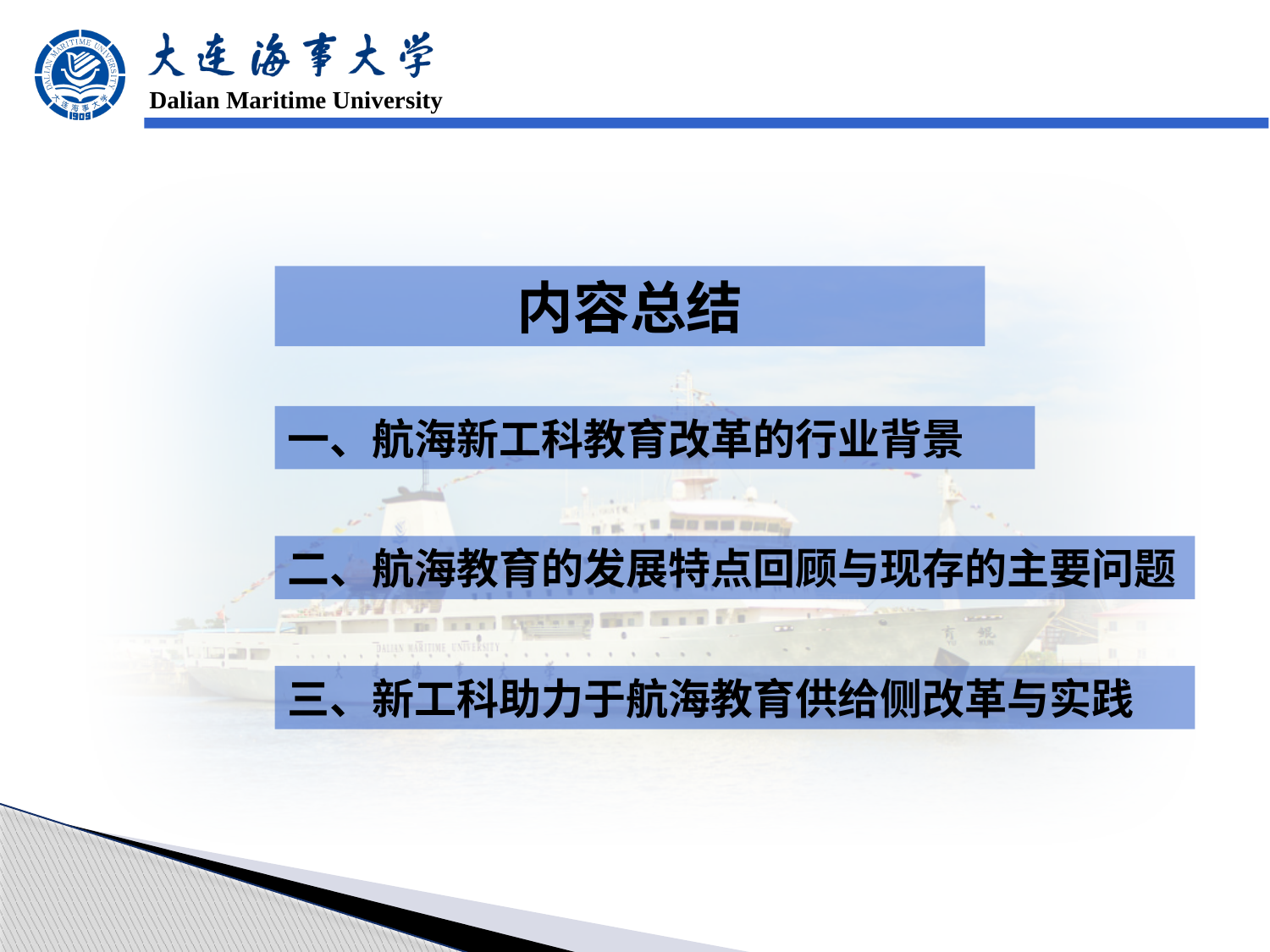

内容总结
一、航海新工科教育改革的行业背景
二、航海教育的发展特点回顾与现存的主要问题
三、新工科助力于航海教育供给侧改革与实践